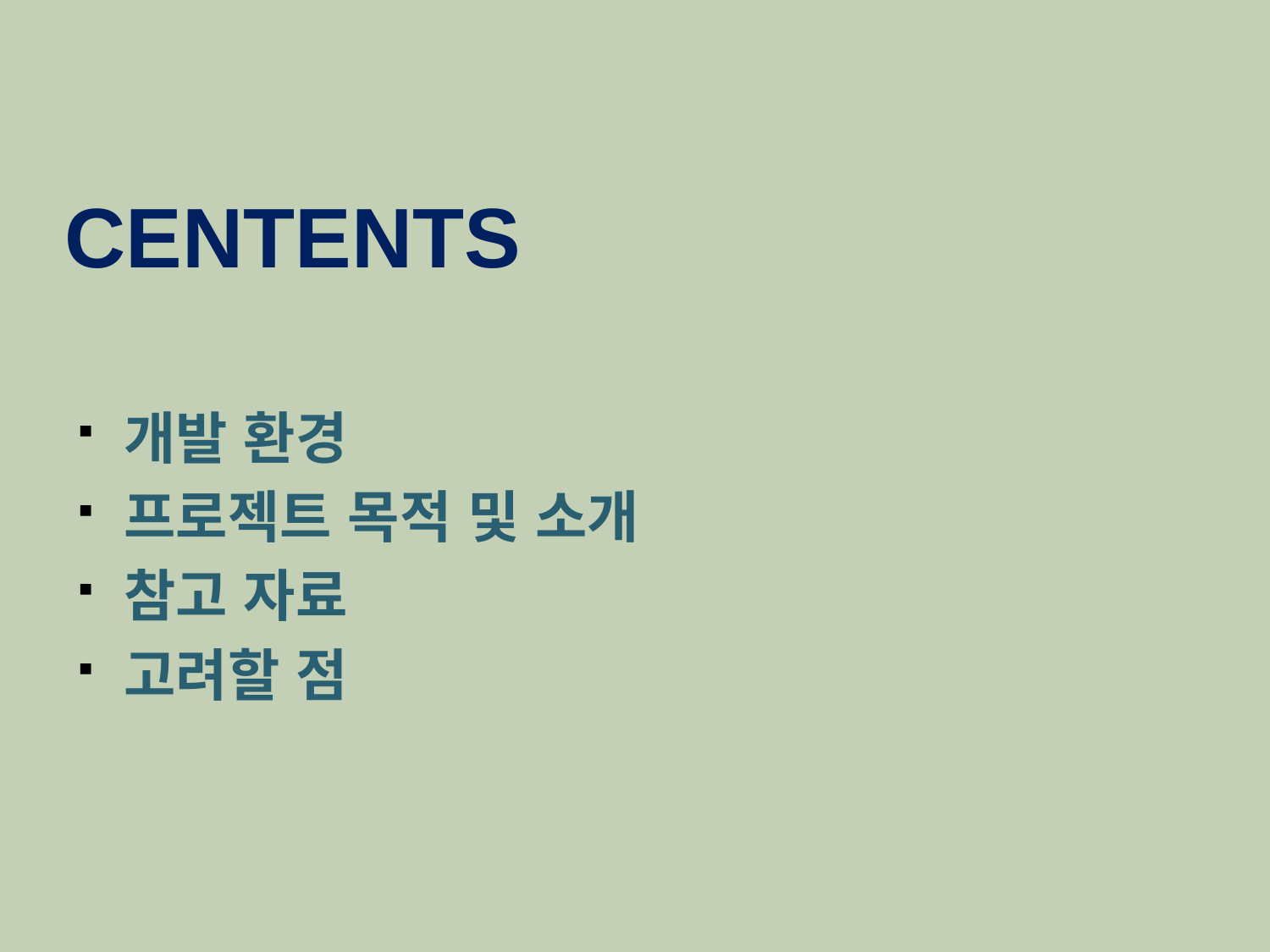

# Centents
 개발 환경
 프로젝트 목적 및 소개
 참고 자료
 고려할 점